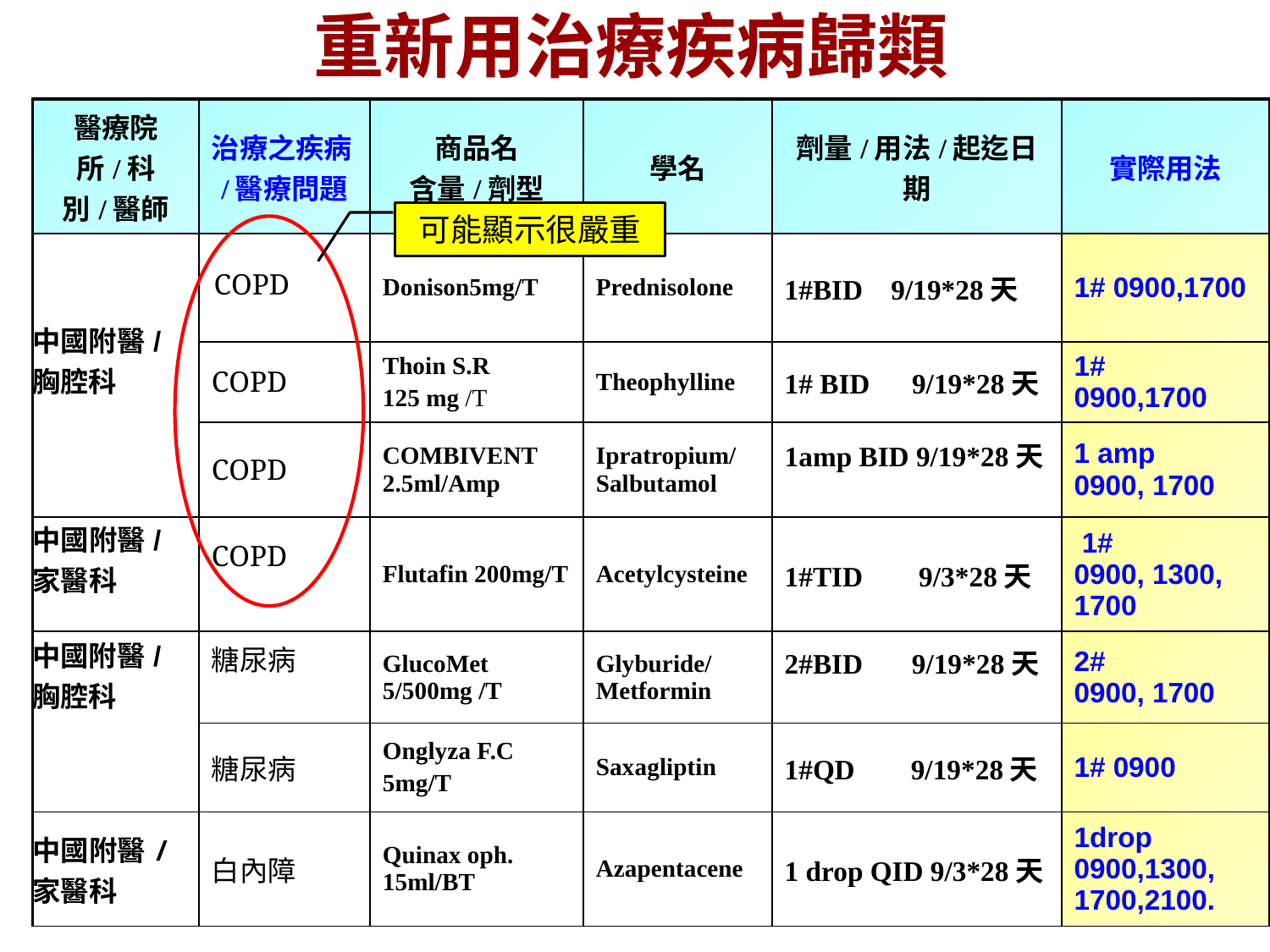

# 重新用治療疾病歸類
| 醫療院所/科別/醫師 | 治療之疾病/醫療問題 | 商品名 含量/劑型 | 學名 | 劑量/用法/起迄日期 | 實際用法 |
| --- | --- | --- | --- | --- | --- |
| 中國附醫/ 胸腔科 | COPD | Donison5mg/T | Prednisolone | 1#BID 9/19\*28天 | 1# 0900,1700 |
|  | COPD | Thoin S.R 125 mg /T | Theophylline | 1# BID 9/19\*28天 | 1# 0900,1700 |
|  | COPD | COMBIVENT 2.5ml/Amp | Ipratropium/ Salbutamol | 1amp BID 9/19\*28天 | 1 amp 0900, 1700 |
| 中國附醫/ 家醫科 | COPD | Flutafin 200mg/T | Acetylcysteine | 1#TID 9/3\*28天 | 1# 0900, 1300, 1700 |
| 中國附醫/ 胸腔科 | 糖尿病 | GlucoMet 5/500mg /T | Glyburide/Metformin | 2#BID 9/19\*28天 | 2# 0900, 1700 |
|  | 糖尿病 | Onglyza F.C 5mg/T | Saxagliptin | 1#QD 9/19\*28天 | 1# 0900 |
| 中國附醫/ 家醫科 | 白內障 | Quinax oph. 15ml/BT | Azapentacene | 1 drop QID 9/3\*28天 | 1drop 0900,1300, 1700,2100. |
可能顯示很嚴重

9